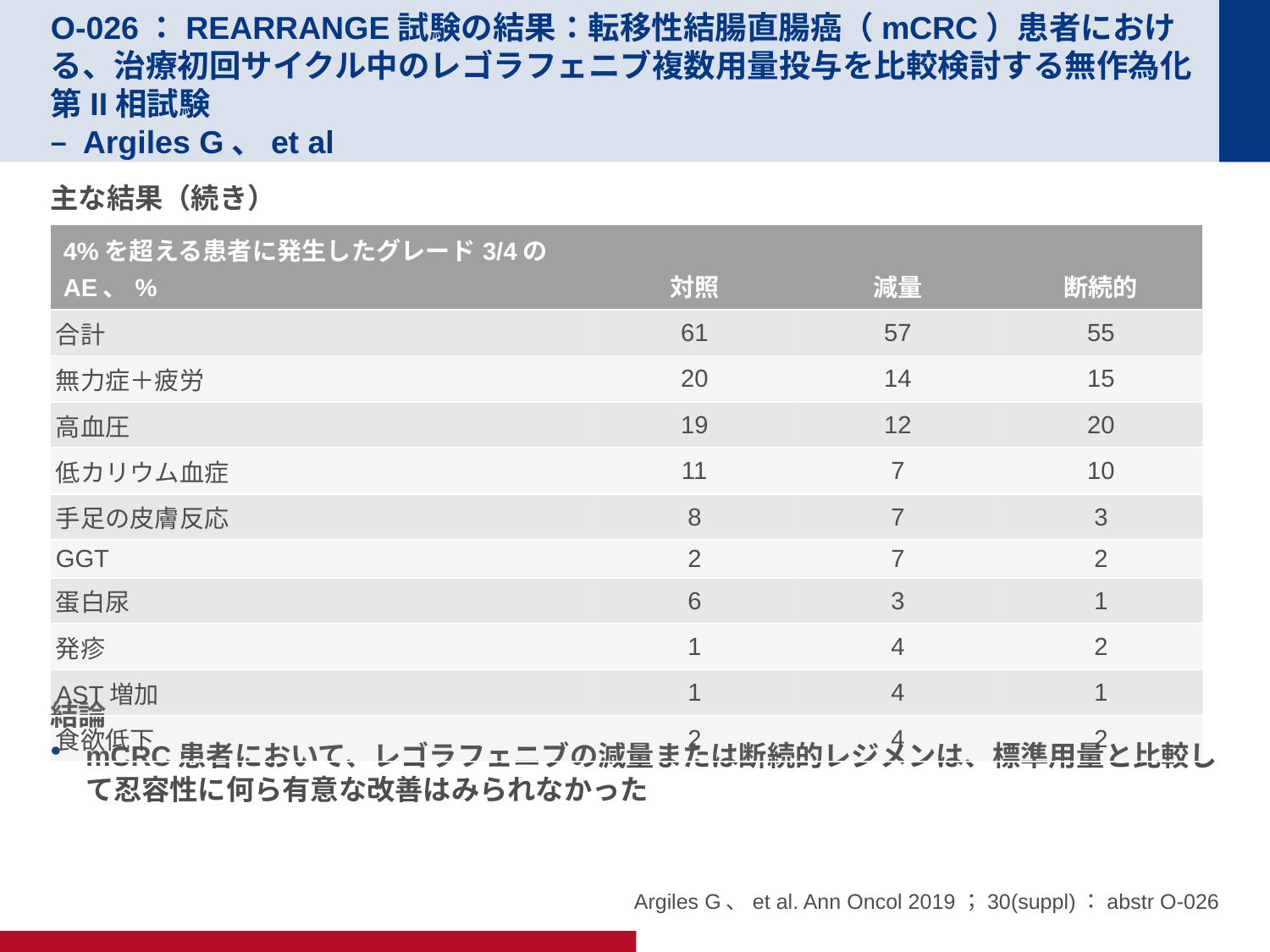

# O-026：REARRANGE試験の結果：転移性結腸直腸癌（mCRC）患者における、治療初回サイクル中のレゴラフェニブ複数用量投与を比較検討する無作為化第II相試験 – Argiles G、et al
主な結果（続き）
結論
mCRC患者において、レゴラフェニブの減量または断続的レジメンは、標準用量と比較して忍容性に何ら有意な改善はみられなかった
| 4%を超える患者に発生したグレード3/4のAE、% | 対照 | 減量 | 断続的 |
| --- | --- | --- | --- |
| 合計 | 61 | 57 | 55 |
| 無力症＋疲労 | 20 | 14 | 15 |
| 高血圧 | 19 | 12 | 20 |
| 低カリウム血症 | 11 | 7 | 10 |
| 手足の皮膚反応 | 8 | 7 | 3 |
| GGT | 2 | 7 | 2 |
| 蛋白尿 | 6 | 3 | 1 |
| 発疹 | 1 | 4 | 2 |
| AST増加 | 1 | 4 | 1 |
| 食欲低下 | 2 | 4 | 2 |
Argiles G、et al. Ann Oncol 2019；30(suppl)：abstr O-026